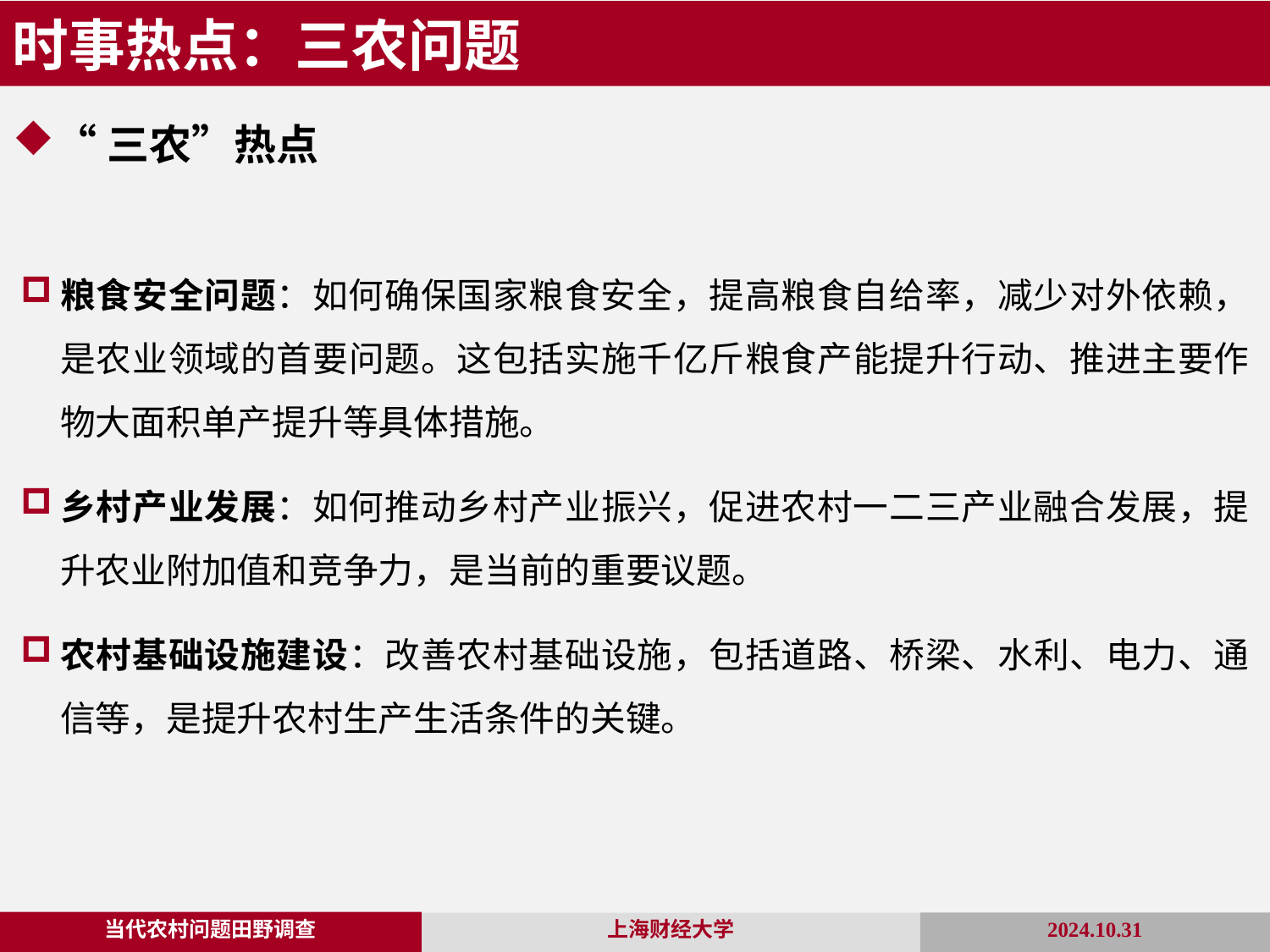

时事热点：三农问题
“三农”热点
粮食安全问题：如何确保国家粮食安全，提高粮食自给率，减少对外依赖，是农业领域的首要问题。这包括实施千亿斤粮食产能提升行动、推进主要作物大面积单产提升等具体措施。
乡村产业发展：如何推动乡村产业振兴，促进农村一二三产业融合发展，提升农业附加值和竞争力，是当前的重要议题。
农村基础设施建设：改善农村基础设施，包括道路、桥梁、水利、电力、通信等，是提升农村生产生活条件的关键。
当代农村问题田野调查
2024.10.31
上海财经大学